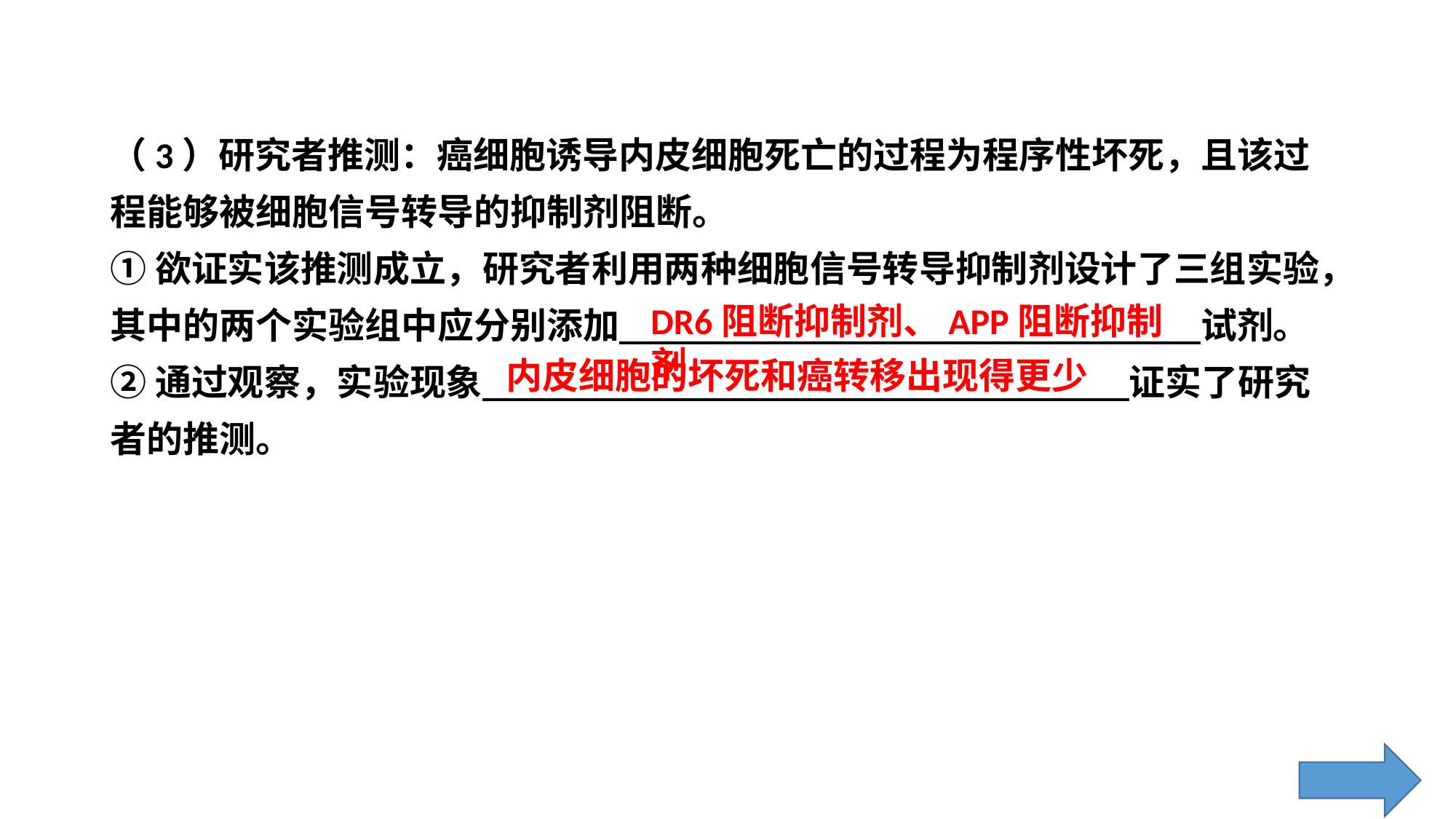

（3）研究者推测：癌细胞诱导内皮细胞死亡的过程为程序性坏死，且该过程能够被细胞信号转导的抑制剂阻断。
①欲证实该推测成立，研究者利用两种细胞信号转导抑制剂设计了三组实验，其中的两个实验组中应分别添加                                                                       试剂。
②通过观察，实验现象                                                                               证实了研究者的推测。
DR6阻断抑制剂、APP阻断抑制剂
内皮细胞的坏死和癌转移出现得更少